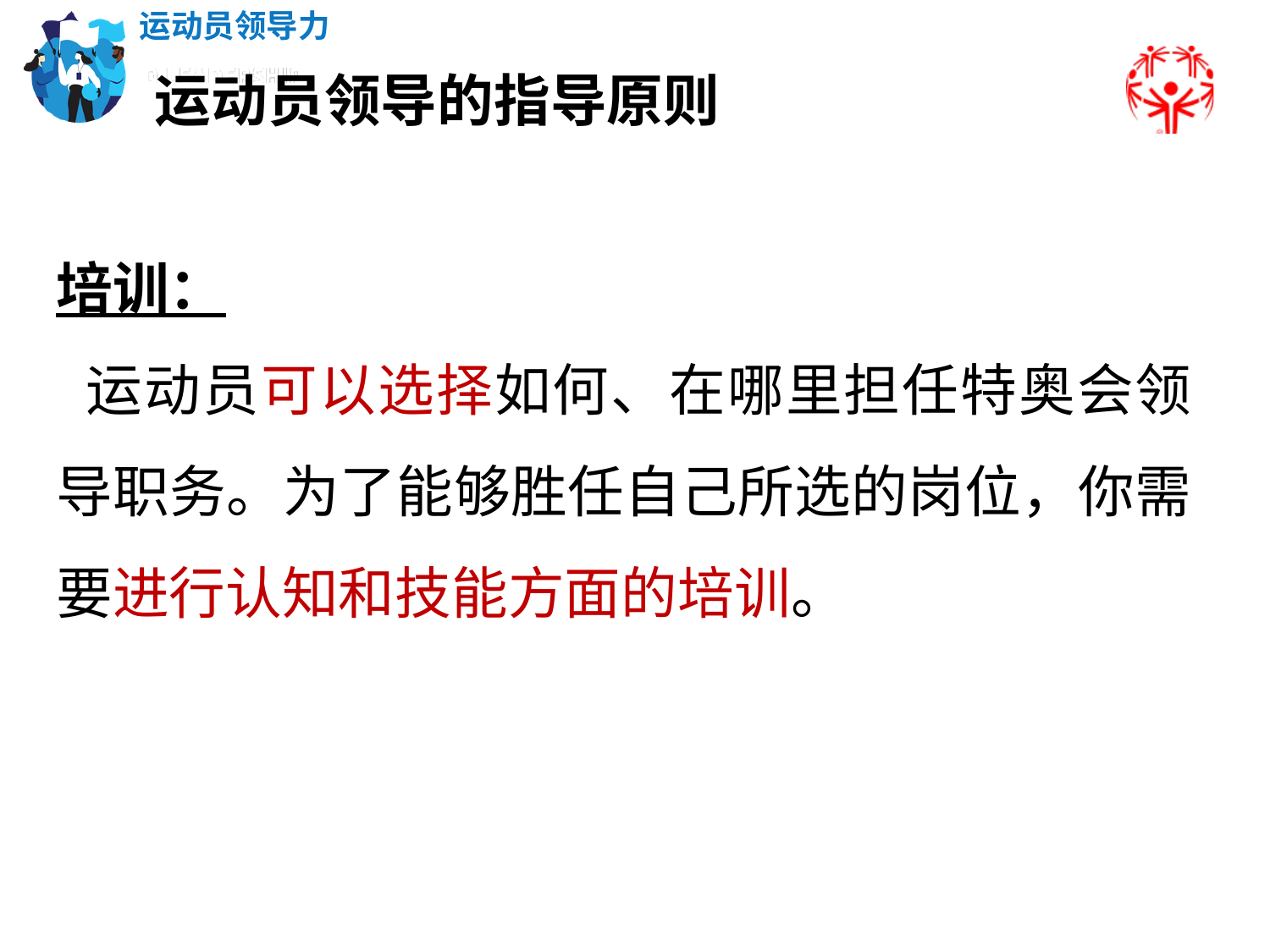

运动员领导力
LIDERAZGO DE ATLETAS
运动员领导的指导原则
培训：
 运动员可以选择如何、在哪里担任特奥会领导职务。为了能够胜任自己所选的岗位，你需要进行认知和技能方面的培训。